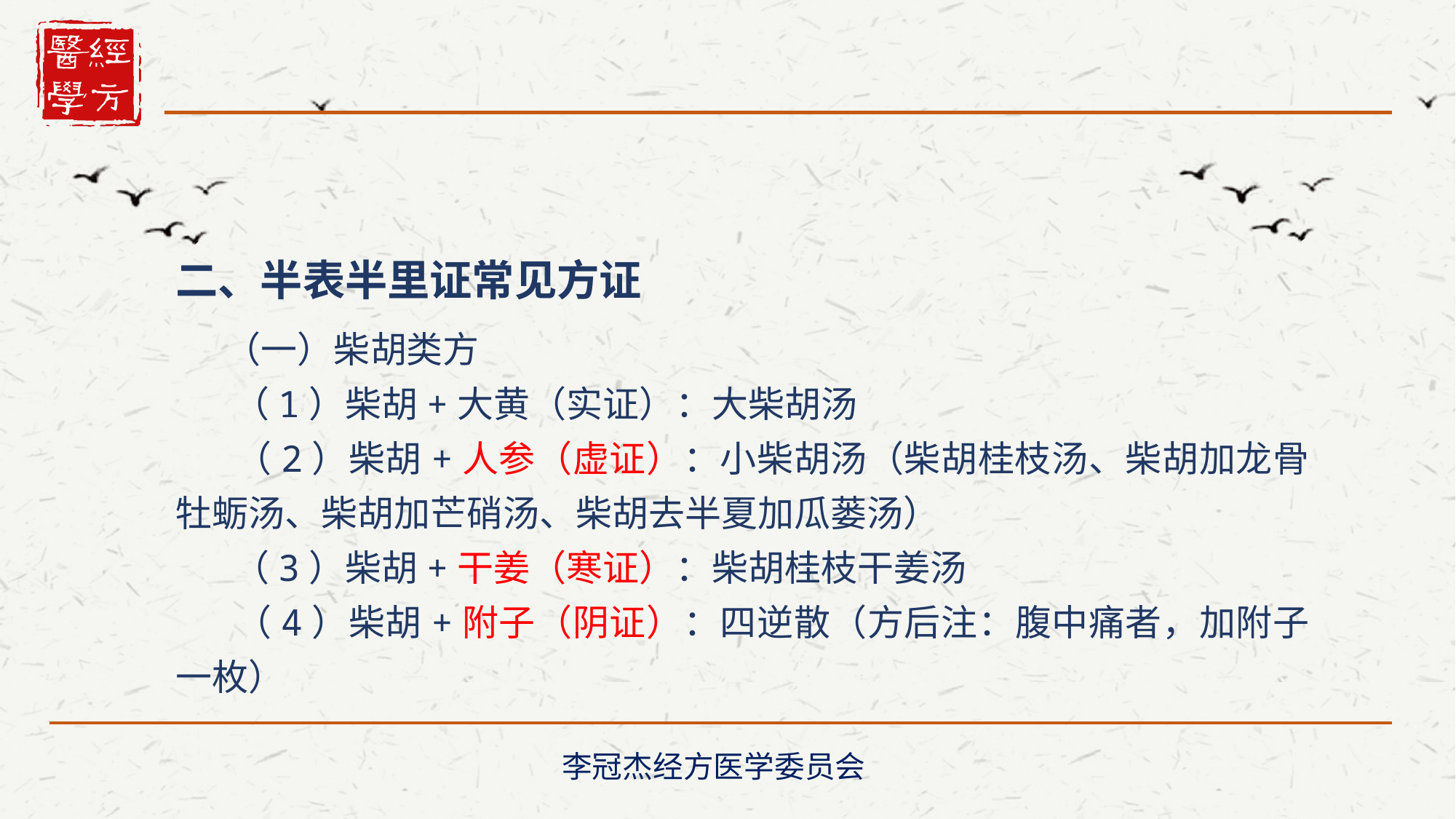

二、半表半里证常见方证
   （一）柴胡类方
    （1）柴胡+大黄（实证）：大柴胡汤
    （2）柴胡+人参（虚证）：小柴胡汤（柴胡桂枝汤、柴胡加龙骨牡蛎汤、柴胡加芒硝汤、柴胡去半夏加瓜蒌汤）
    （3）柴胡+干姜（寒证）：柴胡桂枝干姜汤
    （4）柴胡+附子（阴证）：四逆散（方后注：腹中痛者，加附子一枚）

29